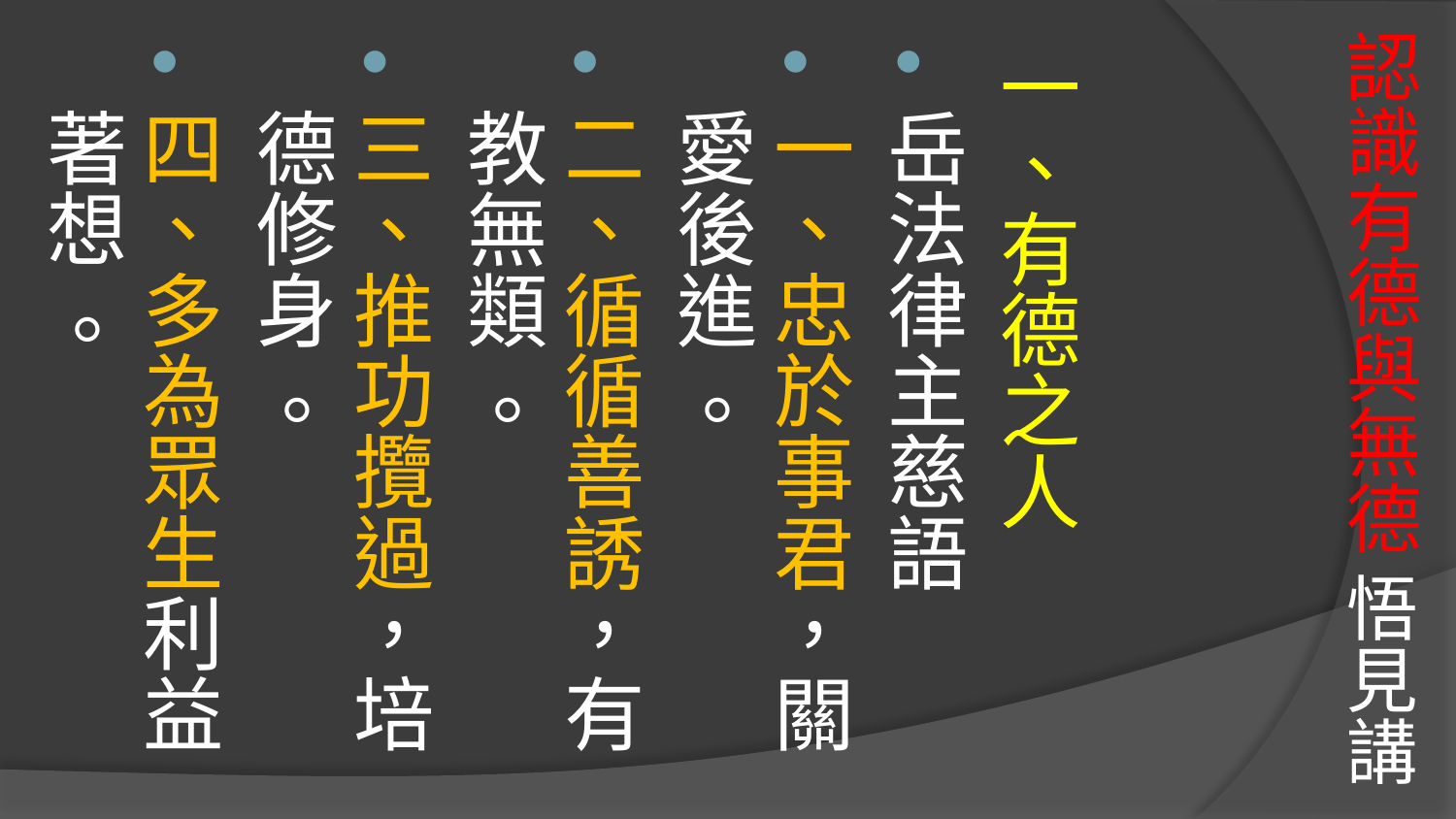

# 認識有德與無德 悟見講
一、有德之人
岳法律主慈語
一、忠於事君，關愛後進 。
二、循循善誘，有教無類 。
三、推功攬過，培德修身 。
四、多為眾生利益著想 。